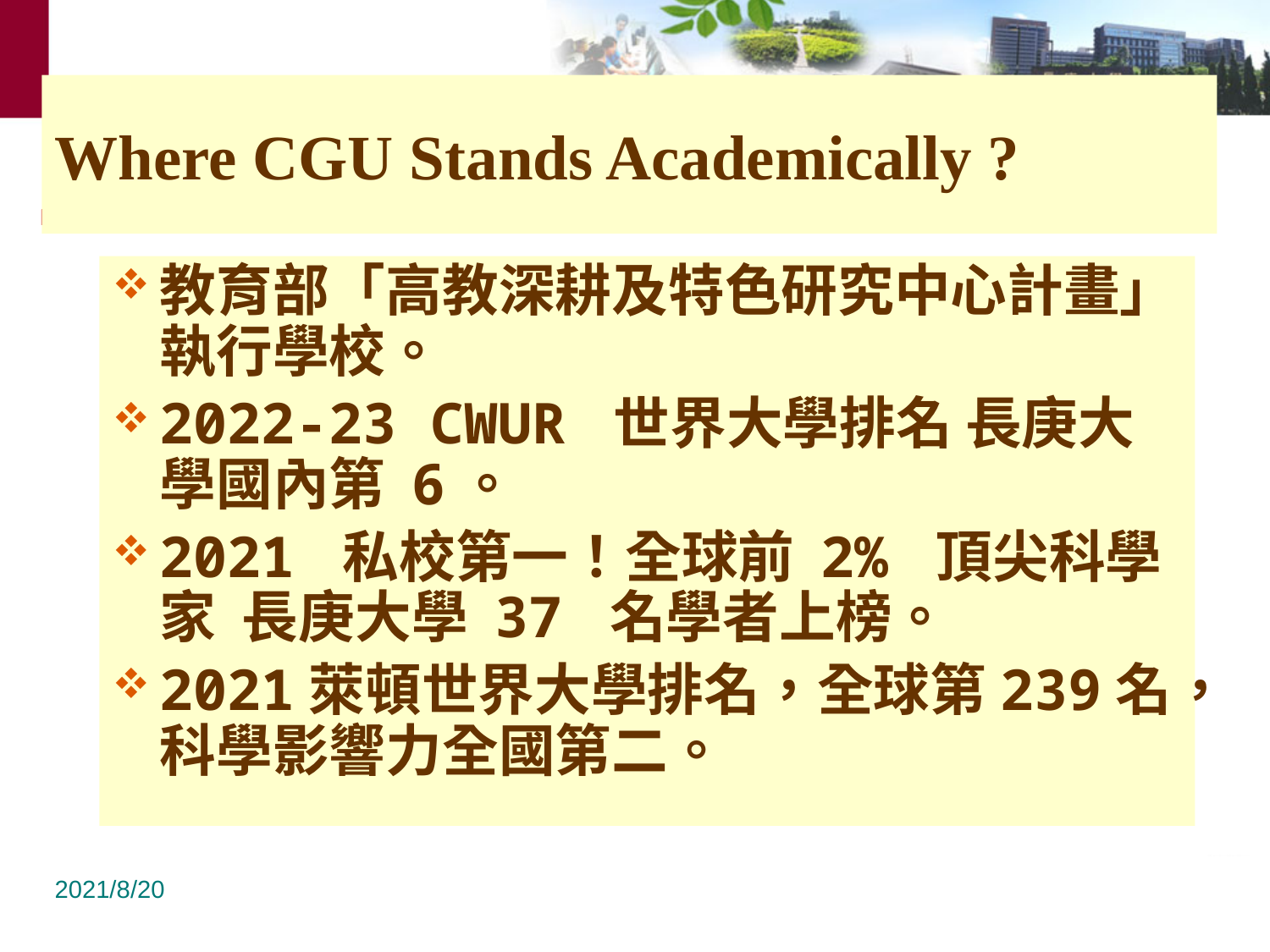

# Where CGU Stands Academically ?
教育部「高教深耕及特色研究中心計畫」執行學校。
2022-23 CWUR 世界大學排名 長庚大學國內第 6。
2021 私校第一！全球前 2% 頂尖科學家  長庚大學 37 名學者上榜。
2021萊頓世界大學排名，全球第239名，科學影響力全國第二。
2021/8/20